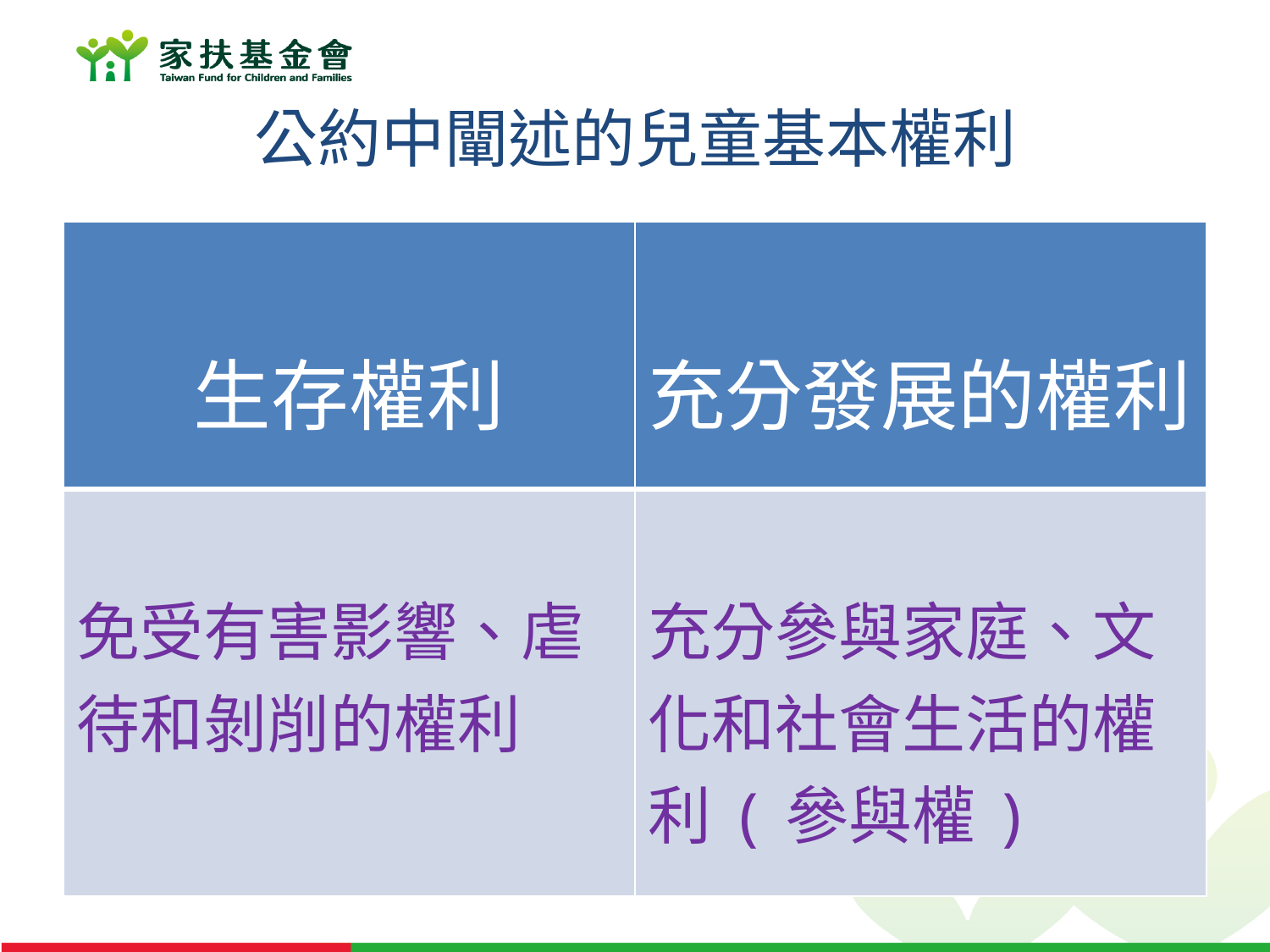

# 公約中闡述的兒童基本權利
| 生存權利 | 充分發展的權利 |
| --- | --- |
| 免受有害影響、虐待和剝削的權利 | 充分參與家庭、文化和社會生活的權利(參與權) |